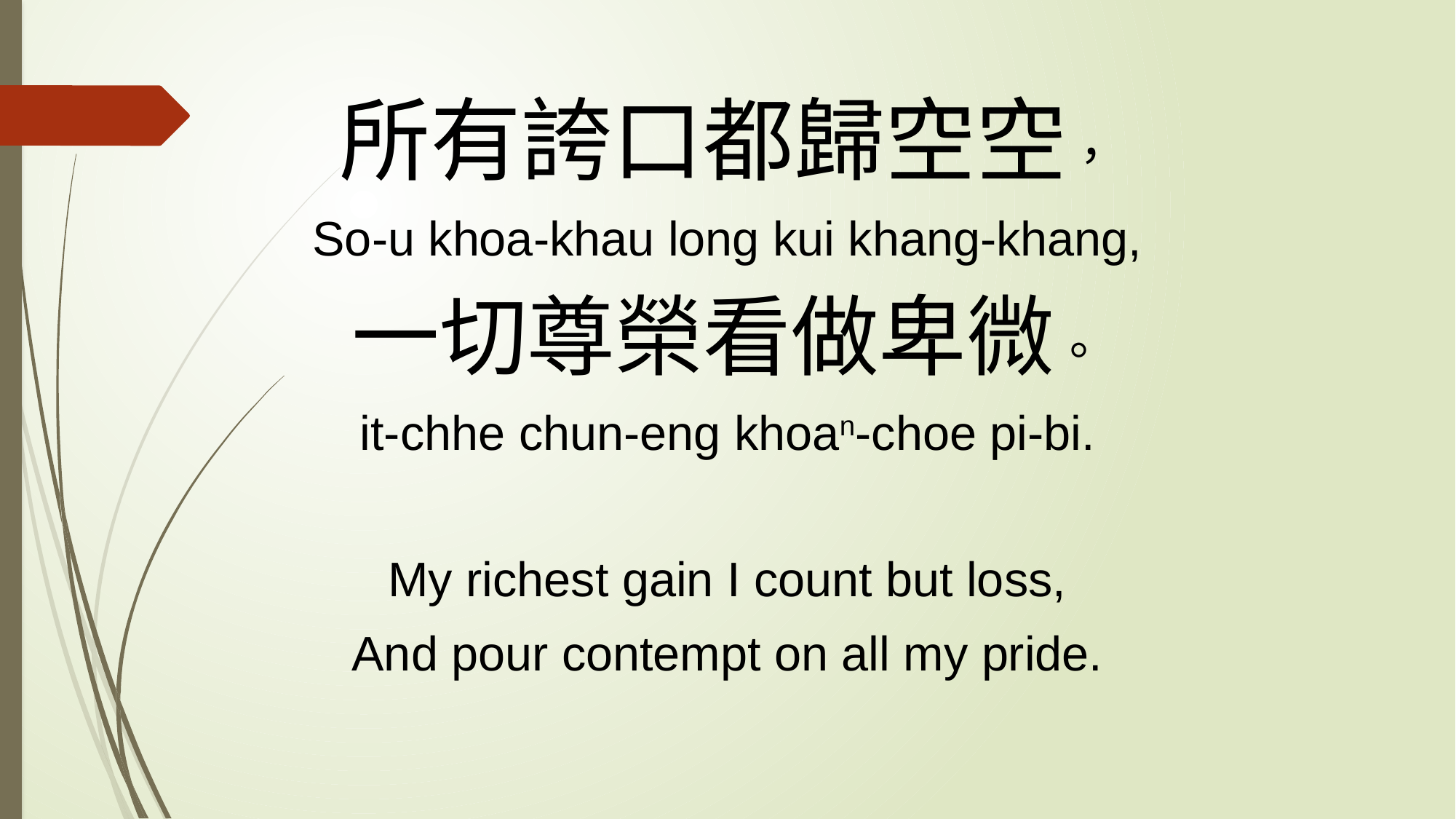

所有誇口都歸空空，
So-u khoa-khau long kui khang-khang,
一切尊榮看做卑微。
it-chhe chun-eng khoan-choe pi-bi.

My richest gain I count but loss,
And pour contempt on all my pride.